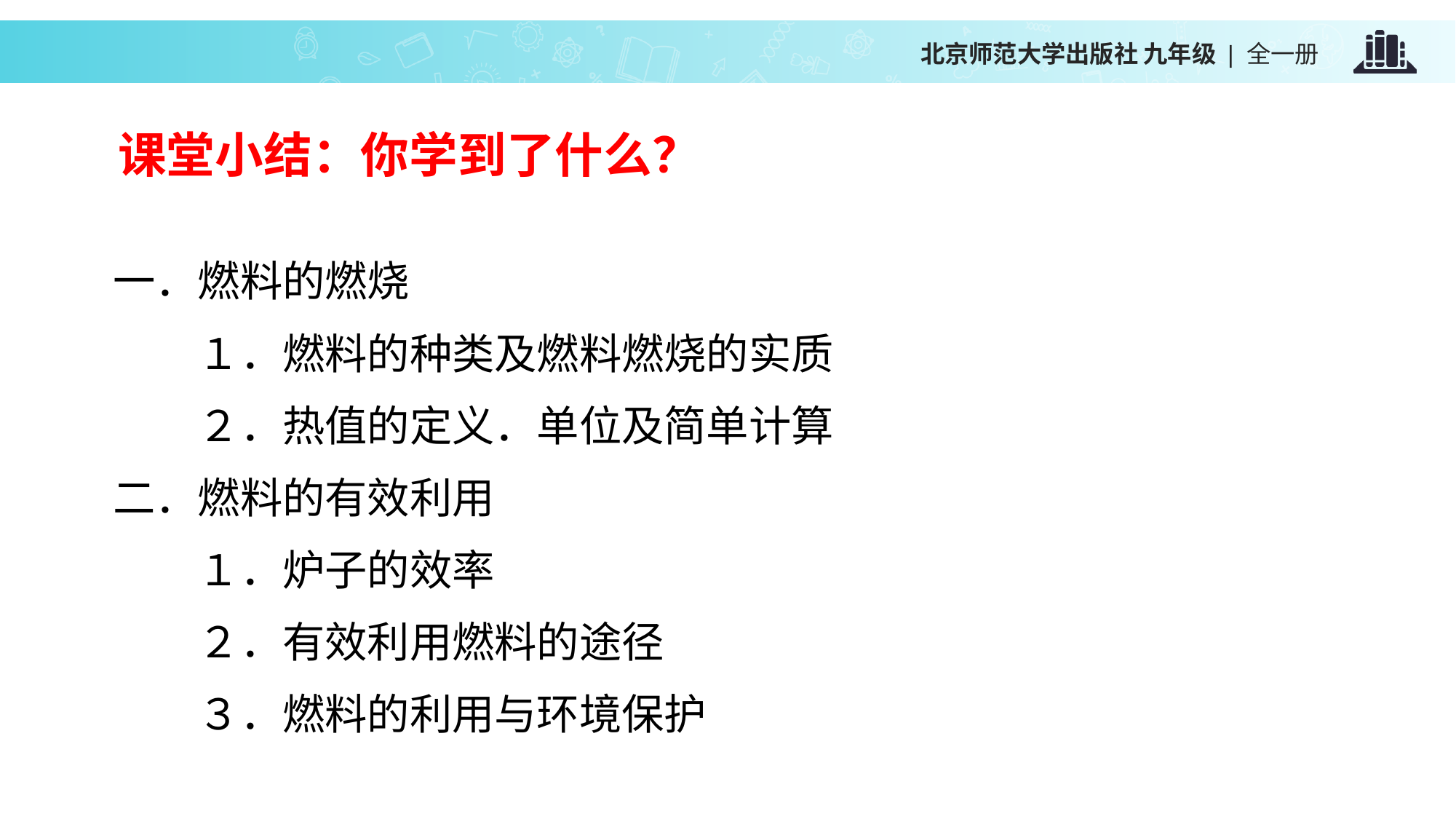

课堂小结：你学到了什么？
一．燃料的燃烧
　　１．燃料的种类及燃料燃烧的实质
　　２．热值的定义．单位及简单计算
二．燃料的有效利用
　　１．炉子的效率
　　２．有效利用燃料的途径
　　３．燃料的利用与环境保护